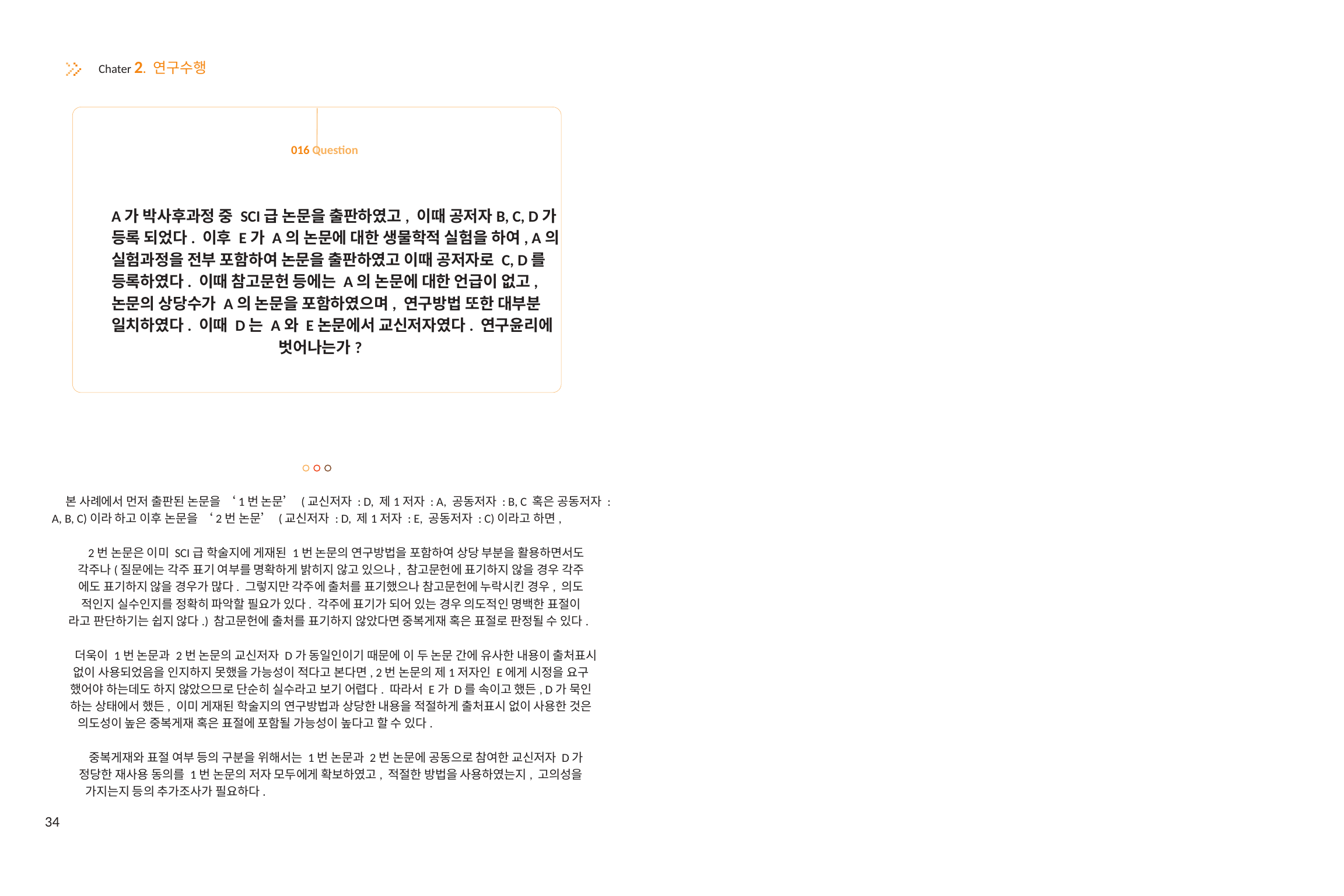

Chater 2. 연구수행

016 Question

A가 박사후과정 중 SCI급 논문을 출판하였고, 이때 공저자B, C, D가
등록 되었다. 이후 E가 A의 논문에 대한 생물학적 실험을 하여, A의
실험과정을 전부 포함하여 논문을 출판하였고 이때 공저자로 C, D를
등록하였다. 이때 참고문헌 등에는 A의 논문에 대한 언급이 없고,
논문의 상당수가 A의 논문을 포함하였으며, 연구방법 또한 대부분
일치하였다. 이때 D는 A와 E논문에서 교신저자였다. 연구윤리에
벗어나는가?

본 사례에서 먼저 출판된 논문을 ‘1번 논문’ (교신저자 : D, 제1저자 : A, 공동저자 : B, C 혹은 공동저자 :
A, B, C)이라 하고 이후 논문을 ‘2번 논문’ (교신저자 : D, 제1저자 : E, 공동저자 : C)이라고 하면,
2번 논문은 이미 SCI급 학술지에 게재된 1번 논문의 연구방법을 포함하여 상당 부분을 활용하면서도
각주나(질문에는 각주 표기 여부를 명확하게 밝히지 않고 있으나, 참고문헌에 표기하지 않을 경우 각주
에도 표기하지 않을 경우가 많다. 그렇지만 각주에 출처를 표기했으나 참고문헌에 누락시킨 경우, 의도
적인지 실수인지를 정확히 파악할 필요가 있다. 각주에 표기가 되어 있는 경우 의도적인 명백한 표절이
라고 판단하기는 쉽지 않다.) 참고문헌에 출처를 표기하지 않았다면 중복게재 혹은 표절로 판정될 수 있다.
더욱이 1번 논문과 2번 논문의 교신저자 D가 동일인이기 때문에 이 두 논문 간에 유사한 내용이 출처표시
없이 사용되었음을 인지하지 못했을 가능성이 적다고 본다면, 2번 논문의 제1저자인 E에게 시정을 요구
했어야 하는데도 하지 않았으므로 단순히 실수라고 보기 어렵다. 따라서 E가 D를 속이고 했든, D가 묵인
하는 상태에서 했든, 이미 게재된 학술지의 연구방법과 상당한 내용을 적절하게 출처표시 없이 사용한 것은
의도성이 높은 중복게재 혹은 표절에 포함될 가능성이 높다고 할 수 있다.
중복게재와 표절 여부 등의 구분을 위해서는 1번 논문과 2번 논문에 공동으로 참여한 교신저자 D가
정당한 재사용 동의를 1번 논문의 저자 모두에게 확보하였고, 적절한 방법을 사용하였는지, 고의성을
가지는지 등의 추가조사가 필요하다.
34